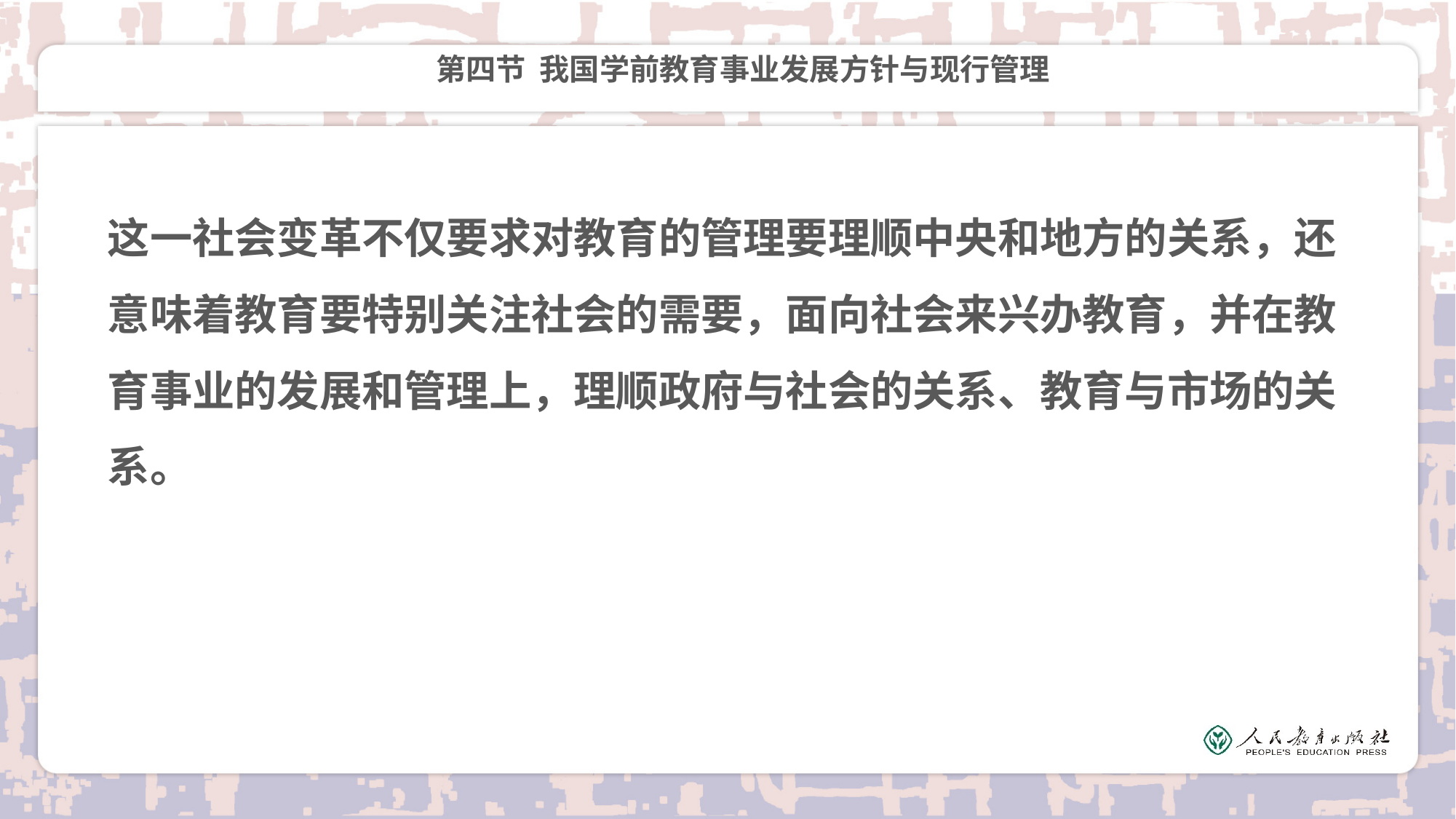

# 第四节  我国学前教育事业发展方针与现行管理
这一社会变革不仅要求对教育的管理要理顺中央和地方的关系，还意味着教育要特别关注社会的需要，面向社会来兴办教育，并在教育事业的发展和管理上，理顺政府与社会的关系、教育与市场的关系。